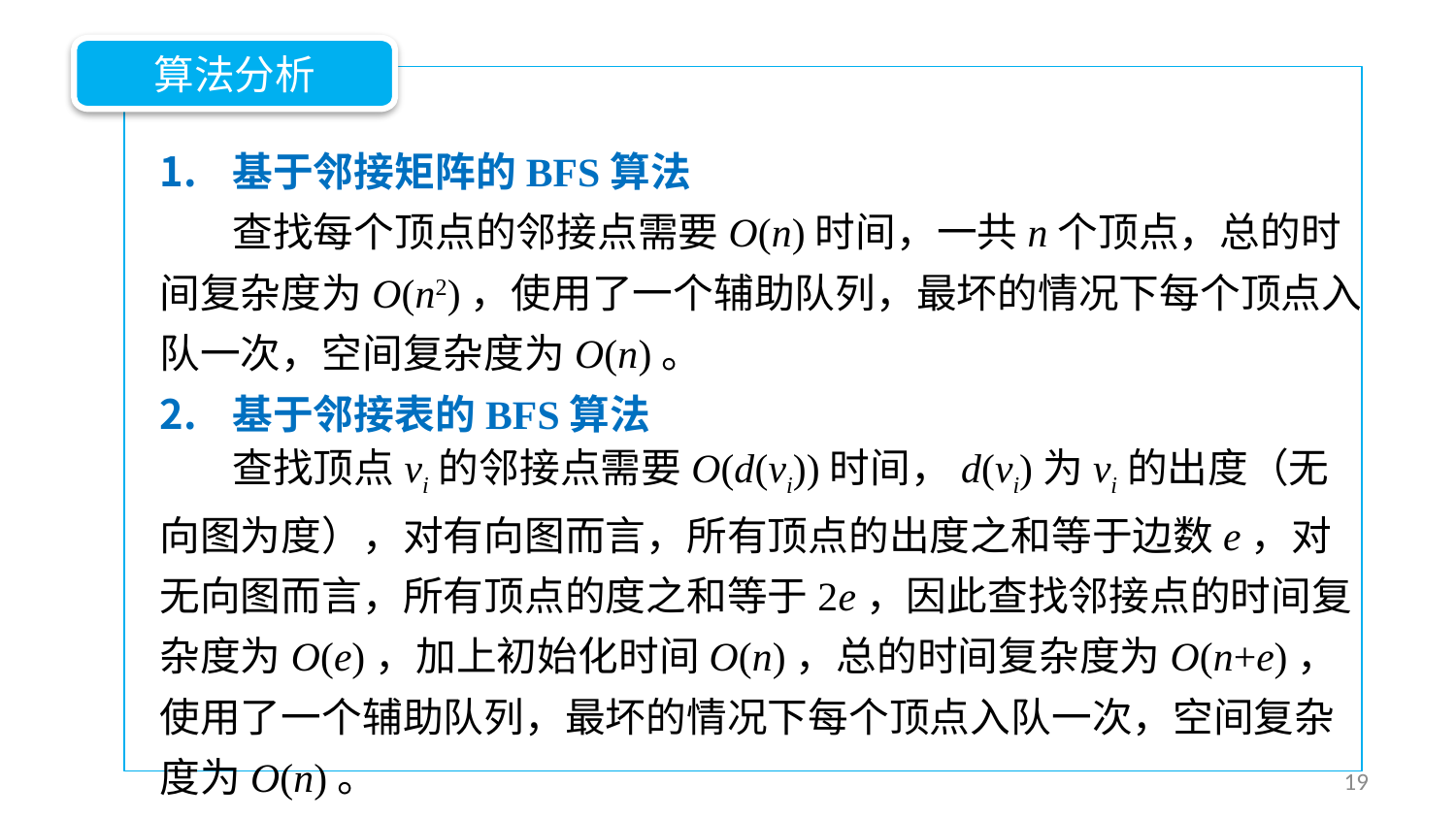

算法分析
基于邻接矩阵的BFS算法
查找每个顶点的邻接点需要O(n)时间，一共n个顶点，总的时间复杂度为O(n2)，使用了一个辅助队列，最坏的情况下每个顶点入队一次，空间复杂度为O(n)。
基于邻接表的BFS算法
查找顶点vi的邻接点需要O(d(vi))时间，d(vi)为vi的出度（无向图为度），对有向图而言，所有顶点的出度之和等于边数e，对无向图而言，所有顶点的度之和等于2e，因此查找邻接点的时间复杂度为O(e)，加上初始化时间O(n)，总的时间复杂度为O(n+e)，使用了一个辅助队列，最坏的情况下每个顶点入队一次，空间复杂度为O(n)。
19